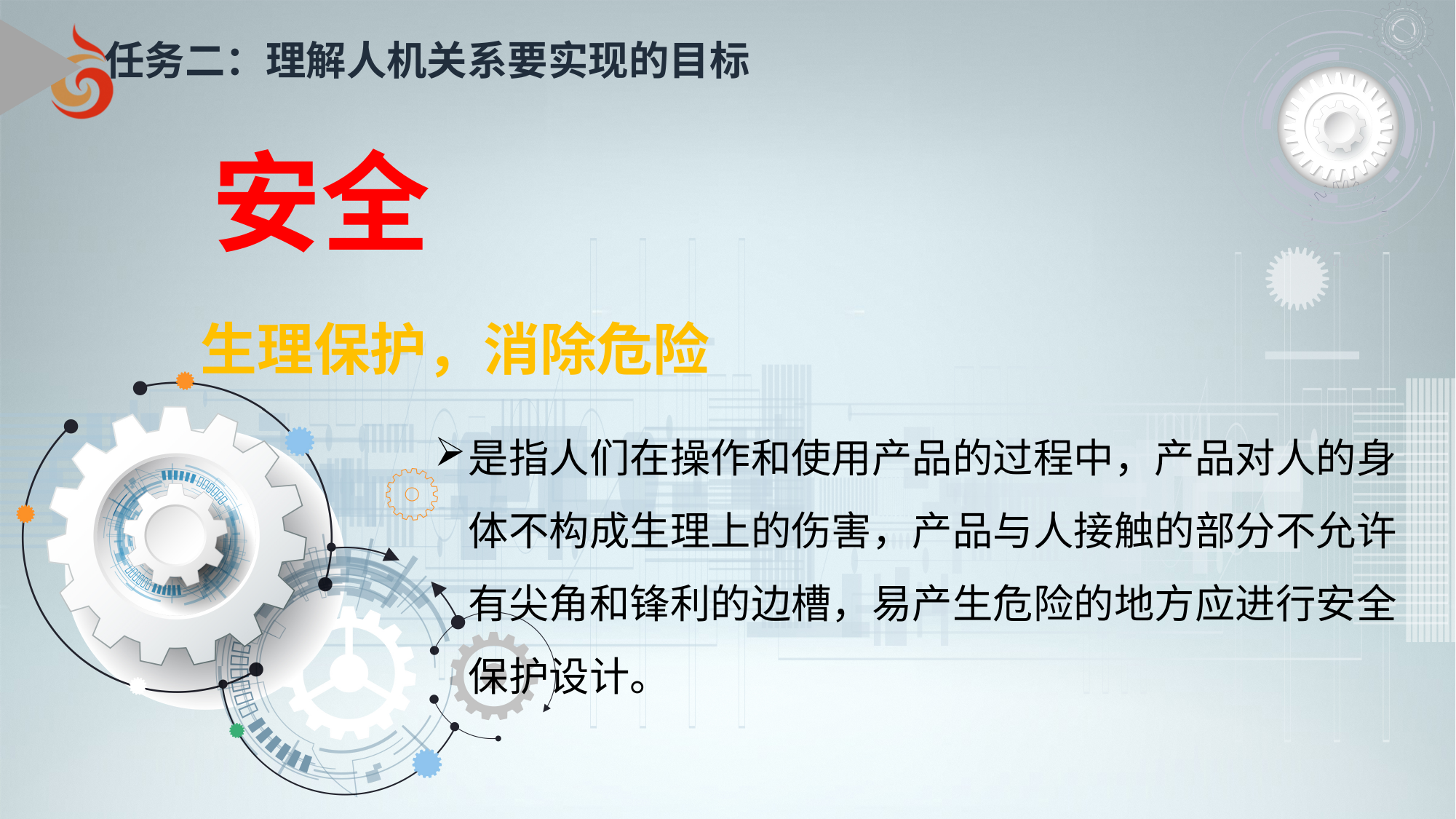

任务二：理解人机关系要实现的目标
安全
生理保护，消除危险
是指人们在操作和使用产品的过程中，产品对人的身体不构成生理上的伤害，产品与人接触的部分不允许有尖角和锋利的边槽，易产生危险的地方应进行安全保护设计。